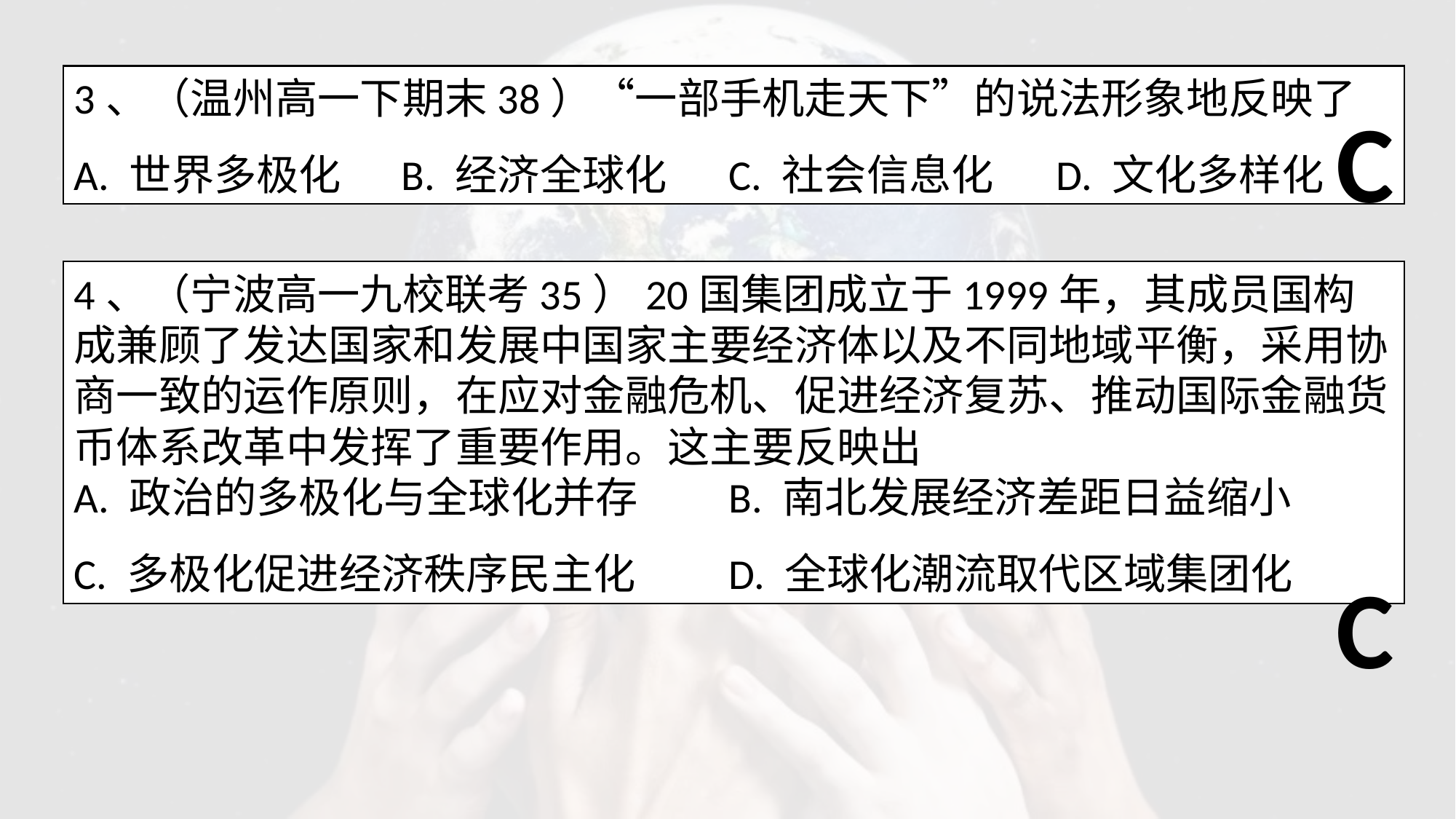

3、（温州高一下期末38）“一部手机走天下”的说法形象地反映了A. 世界多极化	B. 经济全球化	C. 社会信息化	D. 文化多样化
C
4、（宁波高一九校联考35）20国集团成立于1999年，其成员国构成兼顾了发达国家和发展中国家主要经济体以及不同地域平衡，采用协商一致的运作原则，在应对金融危机、促进经济复苏、推动国际金融货币体系改革中发挥了重要作用。这主要反映出A. 政治的多极化与全球化并存	B. 南北发展经济差距日益缩小C. 多极化促进经济秩序民主化	D. 全球化潮流取代区域集团化
C